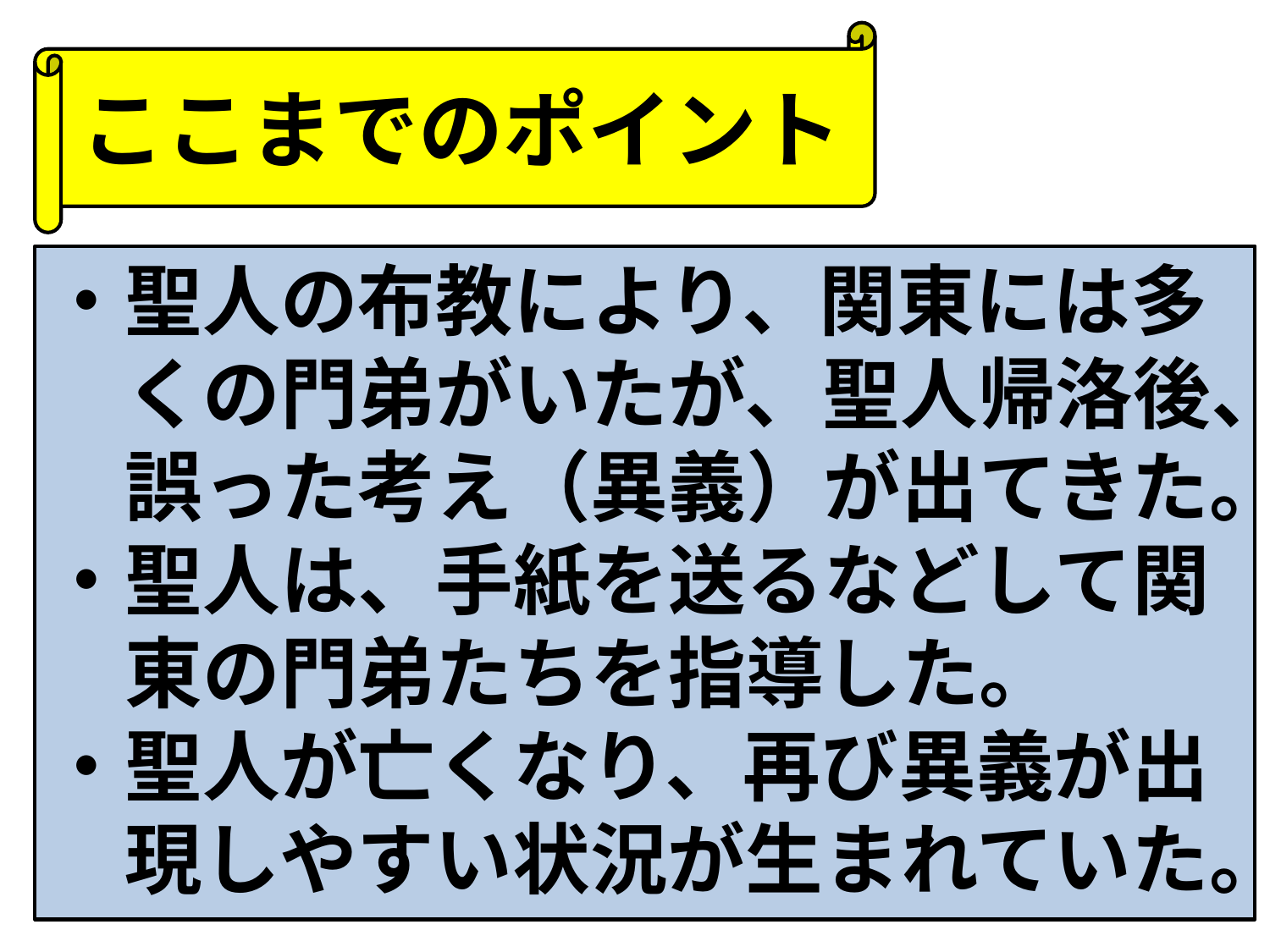

ここまでのポイント
・聖人の布教により、関東には多
　くの門弟がいたが、聖人帰洛後、
　誤った考え（異義）が出てきた。
・聖人は、手紙を送るなどして関
　東の門弟たちを指導した。
・聖人が亡くなり、再び異義が出
　現しやすい状況が生まれていた。